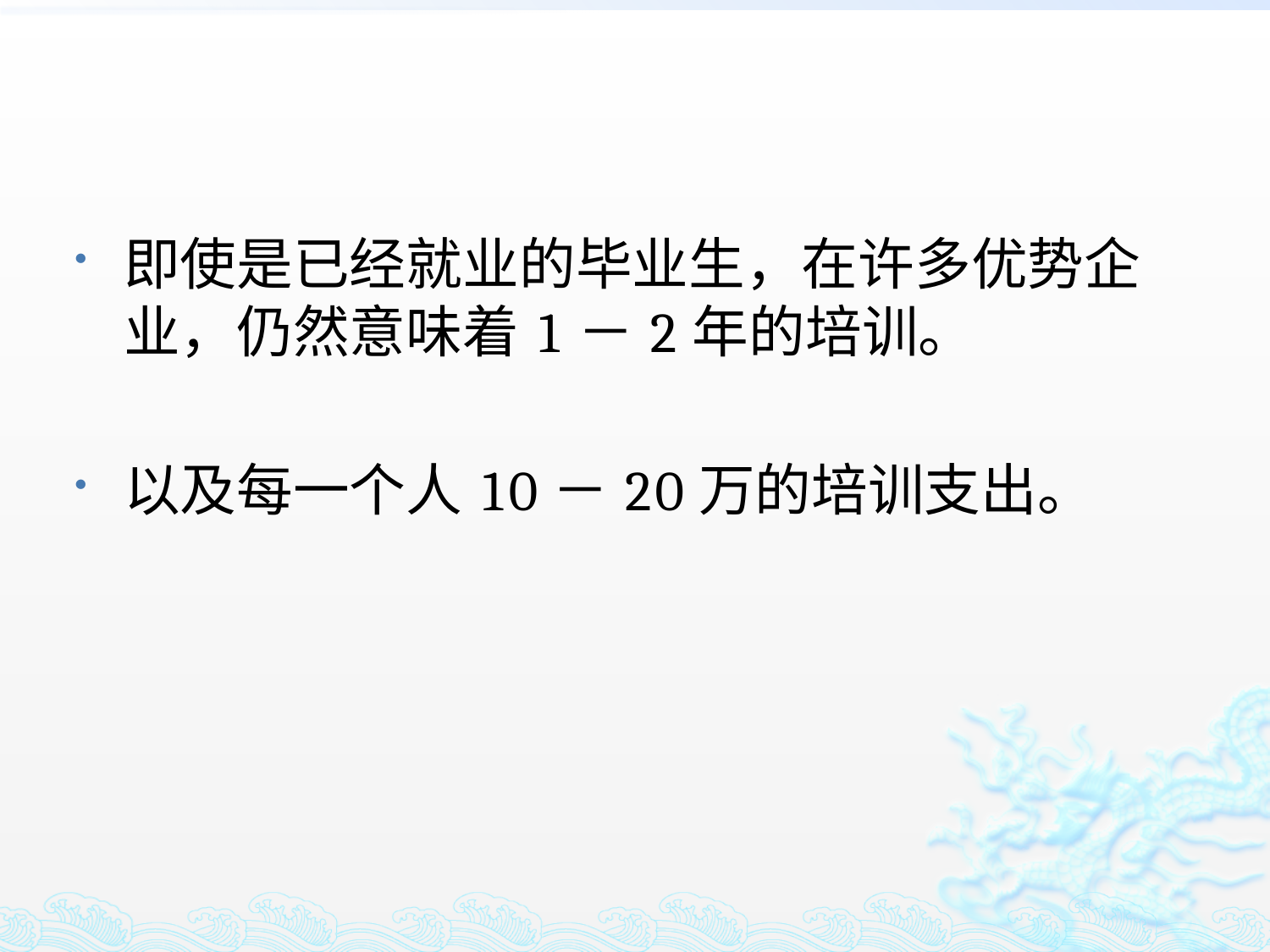

#
即使是已经就业的毕业生，在许多优势企业，仍然意味着1－2年的培训。

以及每一个人10－20万的培训支出。